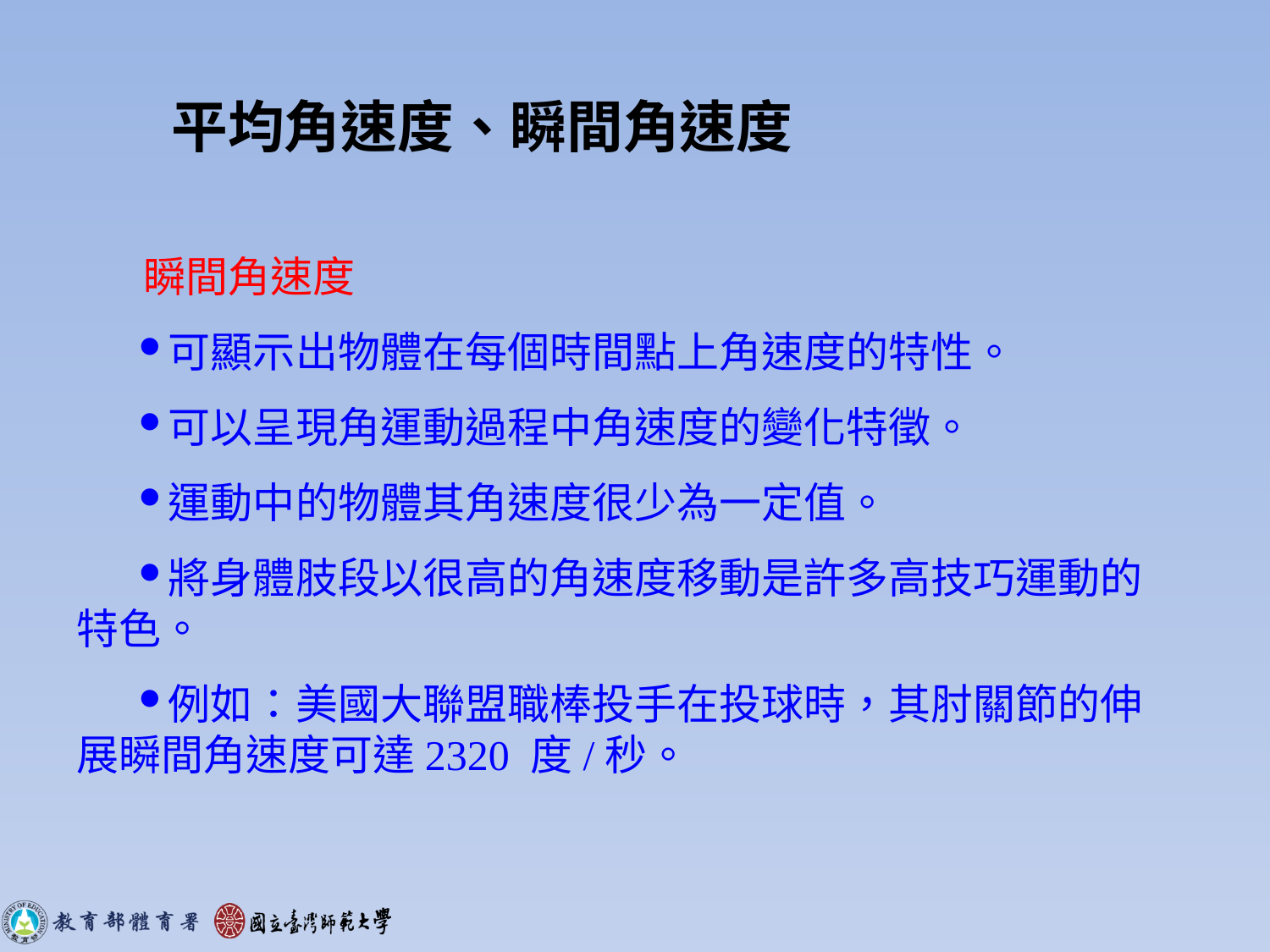

平均角速度、瞬間角速度
      瞬間角速度
可顯示出物體在每個時間點上角速度的特性。
可以呈現角運動過程中角速度的變化特徵。
運動中的物體其角速度很少為一定值。
將身體肢段以很高的角速度移動是許多高技巧運動的特色。
例如：美國大聯盟職棒投手在投球時，其肘關節的伸展瞬間角速度可達2320 度/秒。